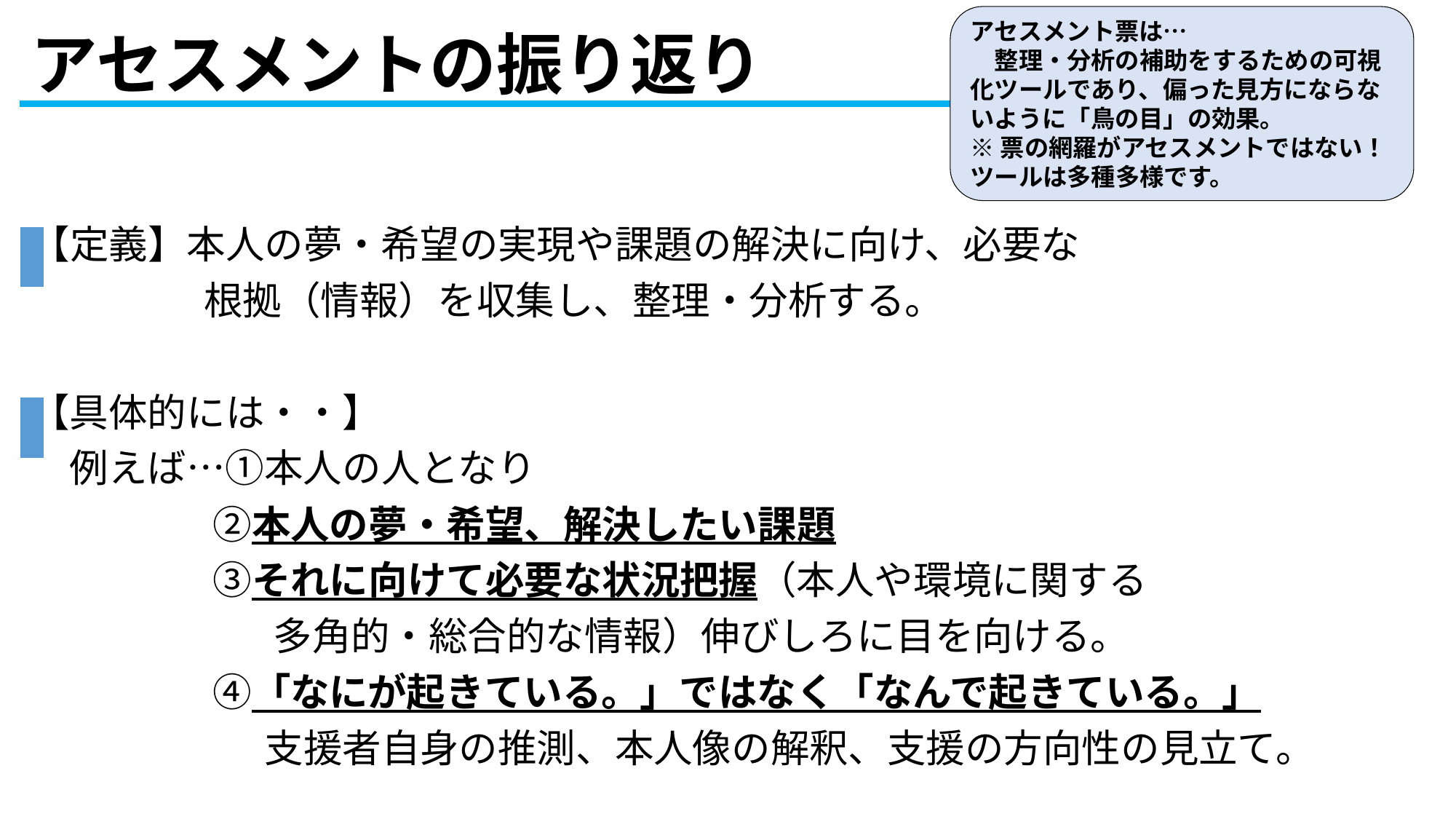

アセスメント票は…
　整理・分析の補助をするための可視化ツールであり、偏った見方にならないように「鳥の目」の効果。
※票の網羅がアセスメントではない！
ツールは多種多様です。
# アセスメントの振り返り

【定義】本人の夢・希望の実現や課題の解決に向け、必要な
　　　　  根拠（情報）を収集し、整理・分析する。

【具体的には・・】
　例えば…①本人の人となり
　　　　   ②本人の夢・希望、解決したい課題
　　　 　  ③それに向けて必要な状況把握（本人や環境に関する
　　　　　　 多角的・総合的な情報）伸びしろに目を向ける。
　　　　   ④「なにが起きている。」ではなく「なんで起きている。」
　　　　　　支援者自身の推測、本人像の解釈、支援の方向性の見立て。